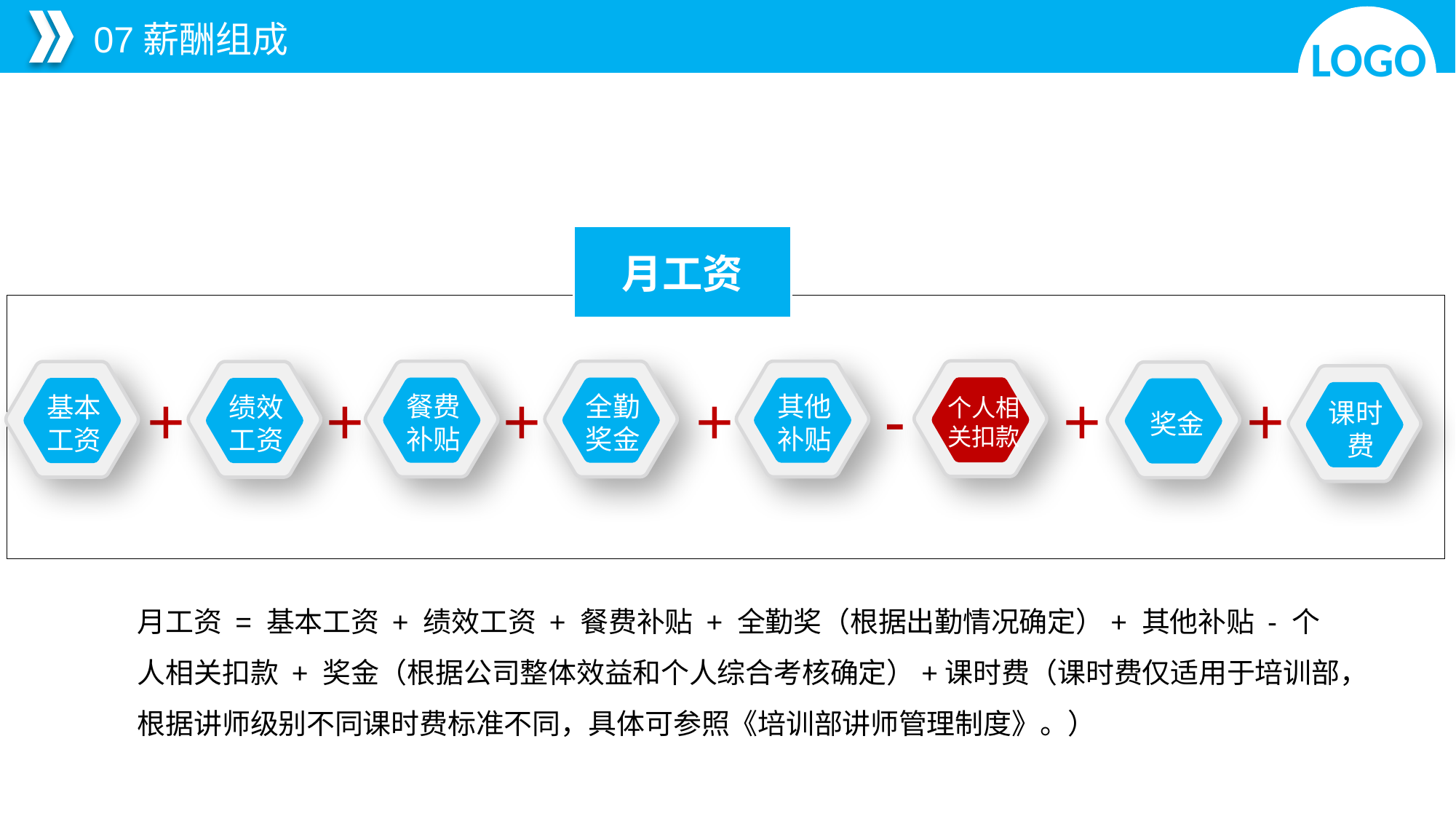

延迟符

07薪酬组成
LOGO
月工资

个人相
关扣款

餐费
补贴

全勤
奖金

其他
补贴

绩效
工资

基本
工资

奖金

课时
  费
+
+
+
+
-
+
+
月工资 = 基本工资 + 绩效工资 + 餐费补贴 + 全勤奖（根据出勤情况确定）+ 其他补贴 - 个人相关扣款 + 奖金（根据公司整体效益和个人综合考核确定）+课时费（课时费仅适用于培训部，根据讲师级别不同课时费标准不同，具体可参照《培训部讲师管理制度》。）